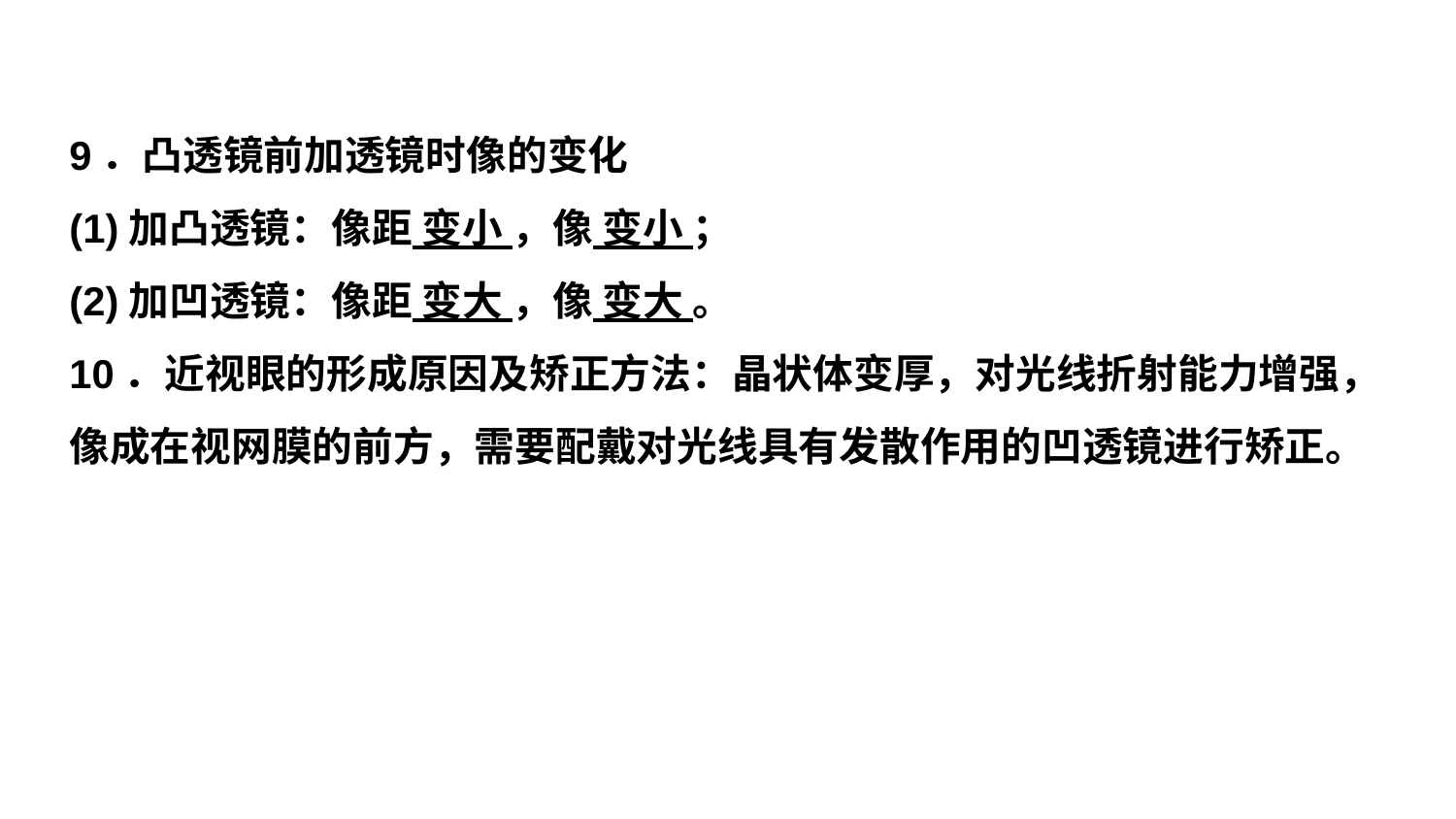

9．凸透镜前加透镜时像的变化
(1)加凸透镜：像距 变小 ，像 变小 ；
(2)加凹透镜：像距 变大 ，像 变大 。
10．近视眼的形成原因及矫正方法：晶状体变厚，对光线折射能力增强，像成在视网膜的前方，需要配戴对光线具有发散作用的凹透镜进行矫正。